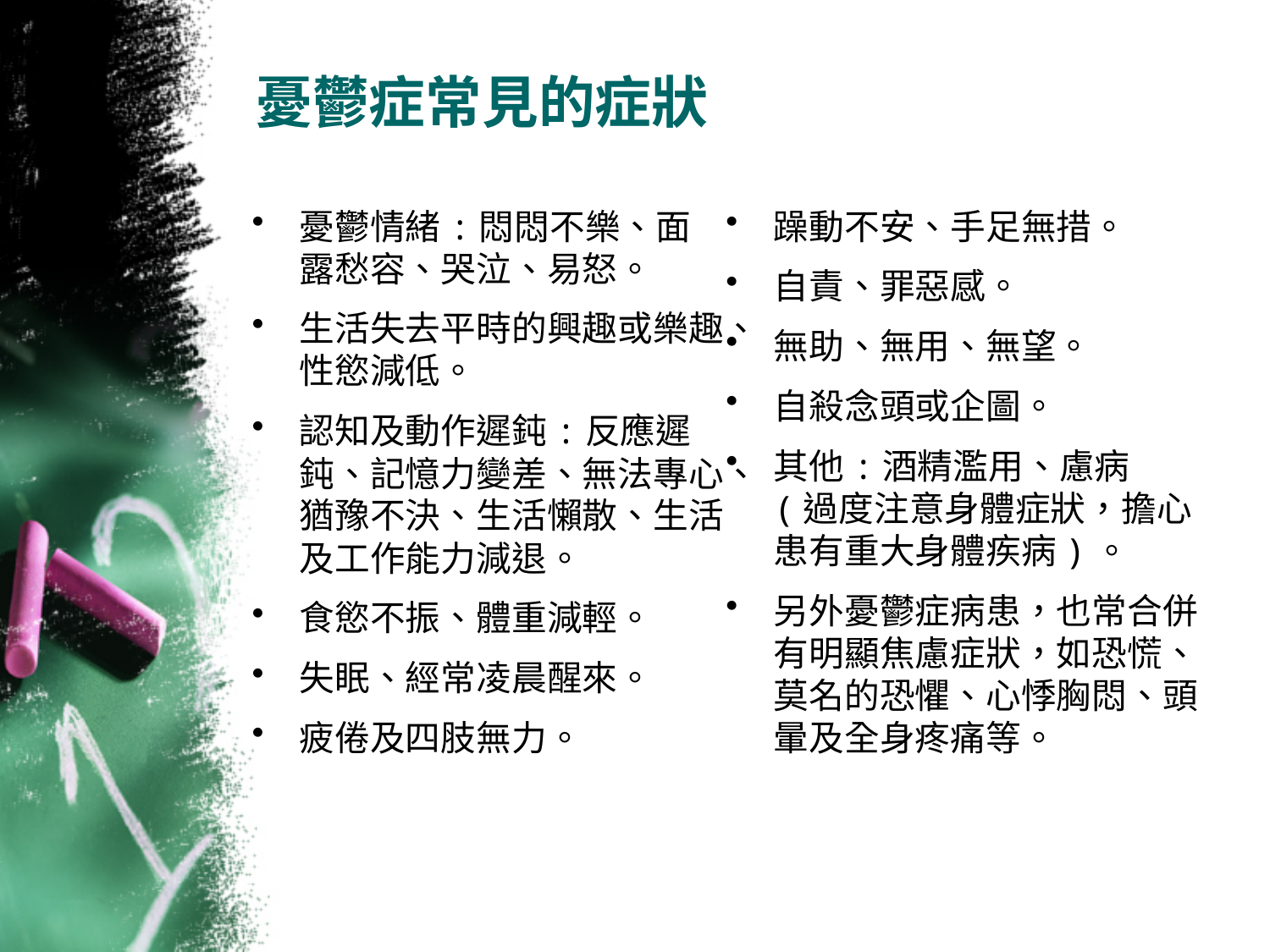

# 憂鬱症常見的症狀
憂鬱情緒:悶悶不樂、面露愁容、哭泣、易怒。
生活失去平時的興趣或樂趣、性慾減低。
認知及動作遲鈍:反應遲鈍、記憶力變差、無法專心、猶豫不決、生活懶散、生活及工作能力減退。
食慾不振、體重減輕。
失眠、經常凌晨醒來。
疲倦及四肢無力。

躁動不安、手足無措。
自責、罪惡感。
無助、無用、無望。
自殺念頭或企圖。
其他:酒精濫用、慮病(過度注意身體症狀，擔心患有重大身體疾病)。
另外憂鬱症病患，也常合併有明顯焦慮症狀，如恐慌、莫名的恐懼、心悸胸悶、頭暈及全身疼痛等。